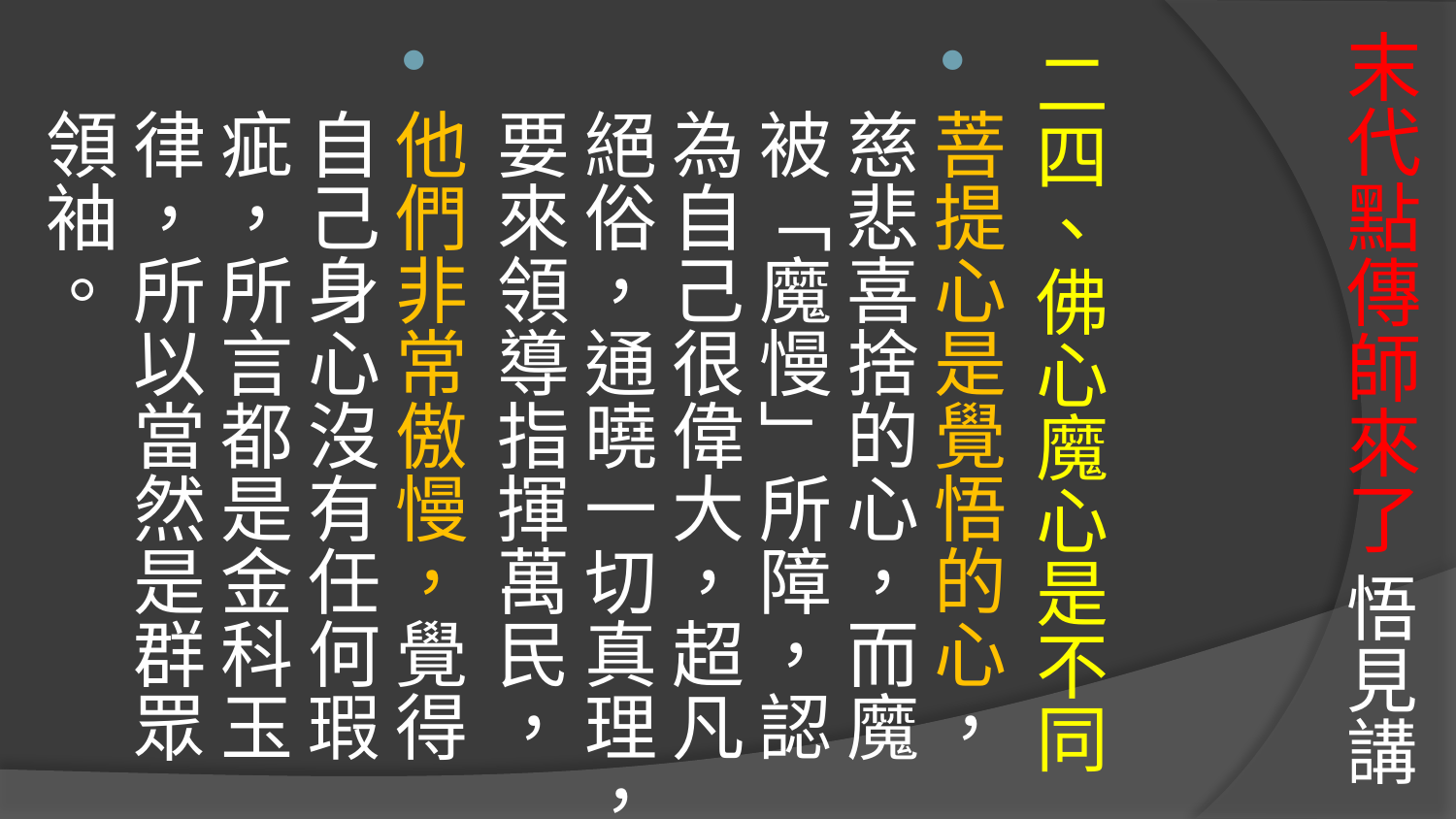

# 末代點傳師來了 悟見講
二四、佛心魔心是不同
菩提心是覺悟的心，慈悲喜捨的心，而魔被「魔慢」所障，認為自己很偉大，超凡絕俗，通曉一切真理，要來領導指揮萬民，
他們非常傲慢，覺得自己身心沒有任何瑕疵，所言都是金科玉律，所以當然是群眾領袖。